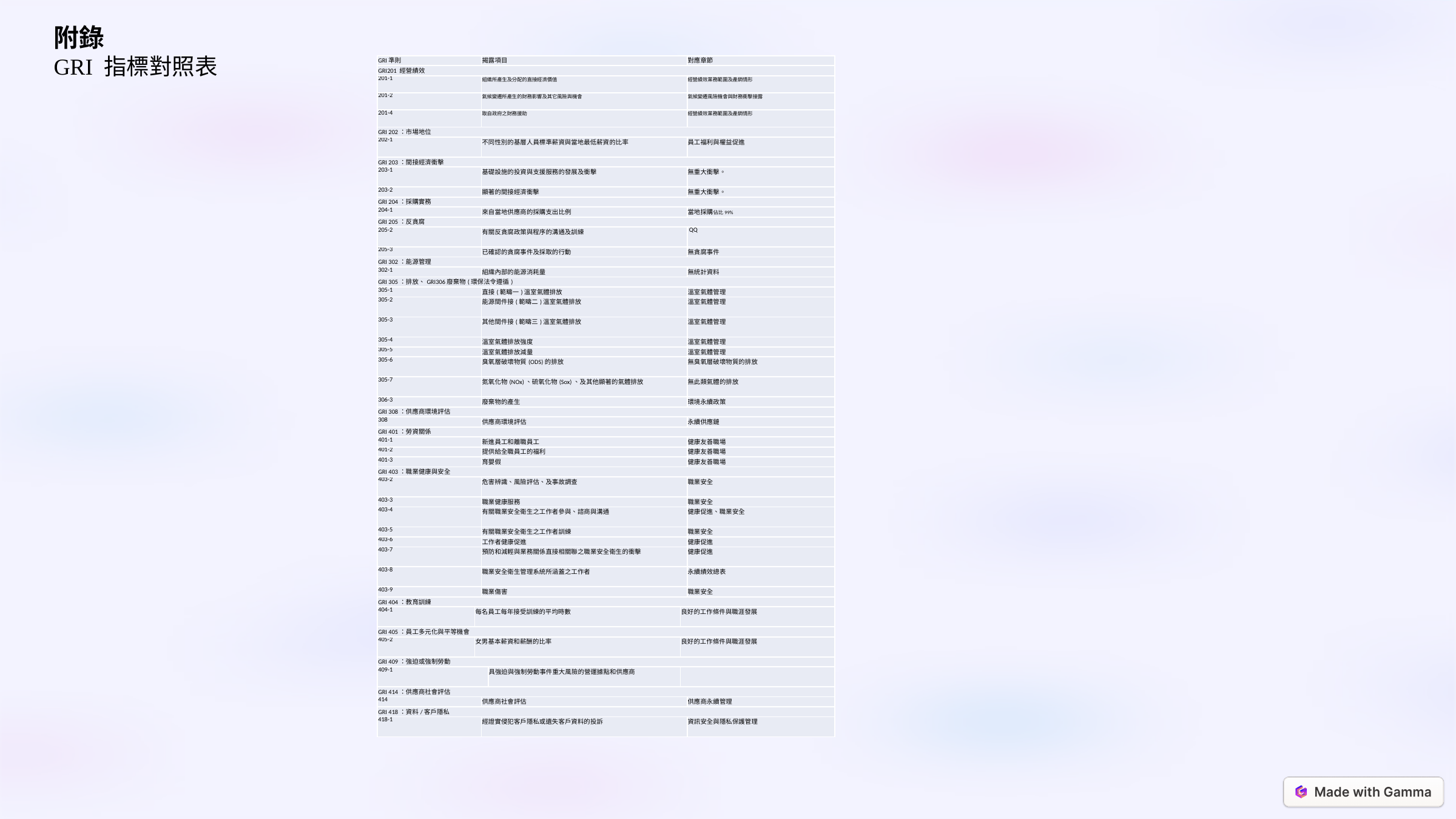

附錄
GRI 指標對照表
| GRI準則 |  | 揭露項目 |  |  | 對應章節 |
| --- | --- | --- | --- | --- | --- |
| GRI201 經營績效 |  |  |  |  |  |
| 201-1 |  | 組織所產生及分配的直接經濟價值 |  |  | 經營績效業務範圍及產銷情形 |
| 201-2 |  | 氣候變遷所產生的財務影響及其它風險與機會 |  |  | 氣候變遷風險機會與財務衝擊接露 |
| 201-4 |  | 取自政府之財務援助 |  |  | 經營績效業務範圍及產銷情形 |
| GRI 202：市場地位 |  |  |  |  |  |
| 202-1 |  | 不同性別的基層人員標準薪資與當地最低薪資的比率 |  |  | 員工福利與權益促進 |
| GRI 203：間接經濟衝擊 |  |  |  |  |  |
| 203-1 |  | 基礎設施的投資與支援服務的發展及衝擊 |  |  | 無重大衝擊。 |
| 203-2 |  | 顯著的間接經濟衝擊 |  |  | 無重大衝擊。 |
| GRI 204：採購實務 |  |  |  |  |  |
| 204-1 |  | 來自當地供應商的採購支出比例 |  |  | 當地採購佔比99% |
| GRI 205：反貪腐 |  |  |  |  |  |
| 205-2 |  | 有關反貪腐政策與程序的溝通及訓練 |  |  | QQ |
| 205-3 |  | 已確認的貪腐事件及採取的行動 |  |  | 無貪腐事件 |
| GRI 302：能源管理 |  |  |  |  |  |
| 302-1 |  | 組織內部的能源消耗量 |  |  | 無統計資料 |
| GRI 305：排放、GRI306廢棄物(環保法令遵循) |  |  |  |  |  |
| 305-1 |  | 直接(範疇一)溫室氣體排放 |  |  | 溫室氣體管理 |
| 305-2 |  | 能源間件接(範疇二)溫室氣體排放 |  |  | 溫室氣體管理 |
| 305-3 |  | 其他間件接(範疇三)溫室氣體排放 |  |  | 溫室氣體管理 |
| 305-4 |  | 溫室氣體排放強度 |  |  | 溫室氣體管理 |
| 305-5 |  | 溫室氣體排放減量 |  |  | 溫室氣體管理 |
| 305-6 |  | 臭氧層破壞物質(ODS)的排放 |  |  | 無臭氧層破壞物質的排放 |
| 305-7 |  | 氮氧化物(NOx)、硫氧化物(Sox)、及其他顯著的氣體排放 |  |  | 無此類氣體的排放 |
| 306-3 |  | 廢棄物的產生 |  |  | 環境永續政策 |
| GRI 308：供應商環境評估 |  |  |  |  |  |
| 308 |  | 供應商環境評估 |  |  | 永續供應鏈 |
| GRI 401：勞資關係 |  |  |  |  |  |
| 401-1 |  | 新進員工和離職員工 |  |  | 健康友善職場 |
| 401-2 |  | 提供給全職員工的福利 |  |  | 健康友善職場 |
| 401-3 |  | 育嬰假 |  |  | 健康友善職場 |
| GRI 403：職業健康與安全 |  |  |  |  |  |
| 403-2 |  | 危害辨識、風險評估、及事故調查 |  |  | 職業安全 |
| 403-3 |  | 職業健康服務 |  |  | 職業安全 |
| 403-4 |  | 有關職業安全衛生之工作者參與、諮商與溝通 |  |  | 健康促進、職業安全 |
| 403-5 |  | 有關職業安全衛生之工作者訓練 |  |  | 職業安全 |
| 403-6 |  | 工作者健康促進 |  |  | 健康促進 |
| 403-7 |  | 預防和減輕與業務關係直接相關聯之職業安全衛生的衝擊 |  |  | 健康促進 |
| 403-8 |  | 職業安全衛生管理系統所涵蓋之工作者 |  |  | 永續績效總表 |
| 403-9 |  | 職業傷害 |  |  | 職業安全 |
| GRI 404：教育訓練 |  |  |  |  |  |
| 404-1 | 每名員工每年接受訓練的平均時數 |  |  | 良好的工作條件與職涯發展 |  |
| GRI 405：員工多元化與平等機會 |  |  |  |  |  |
| 405-2 | 女男基本薪資和薪酬的比率 |  |  | 良好的工作條件與職涯發展 |  |
| GRI 409：強迫或強制勞動 |  |  |  |  |  |
| 409-1 |  |  | 具強迫與強制勞動事件重大風險的營運據點和供應商 |  |  |
| GRI 414：供應商社會評估 |  |  |  |  |  |
| 414 |  | 供應商社會評估 |  |  | 供應商永續管理 |
| GRI 418：資料/客戶隱私 |  |  |  |  |  |
| 418-1 |  | 經證實侵犯客戶隱私或遺失客戶資料的投訴 |  |  | 資訊安全與隱私保護管理 |